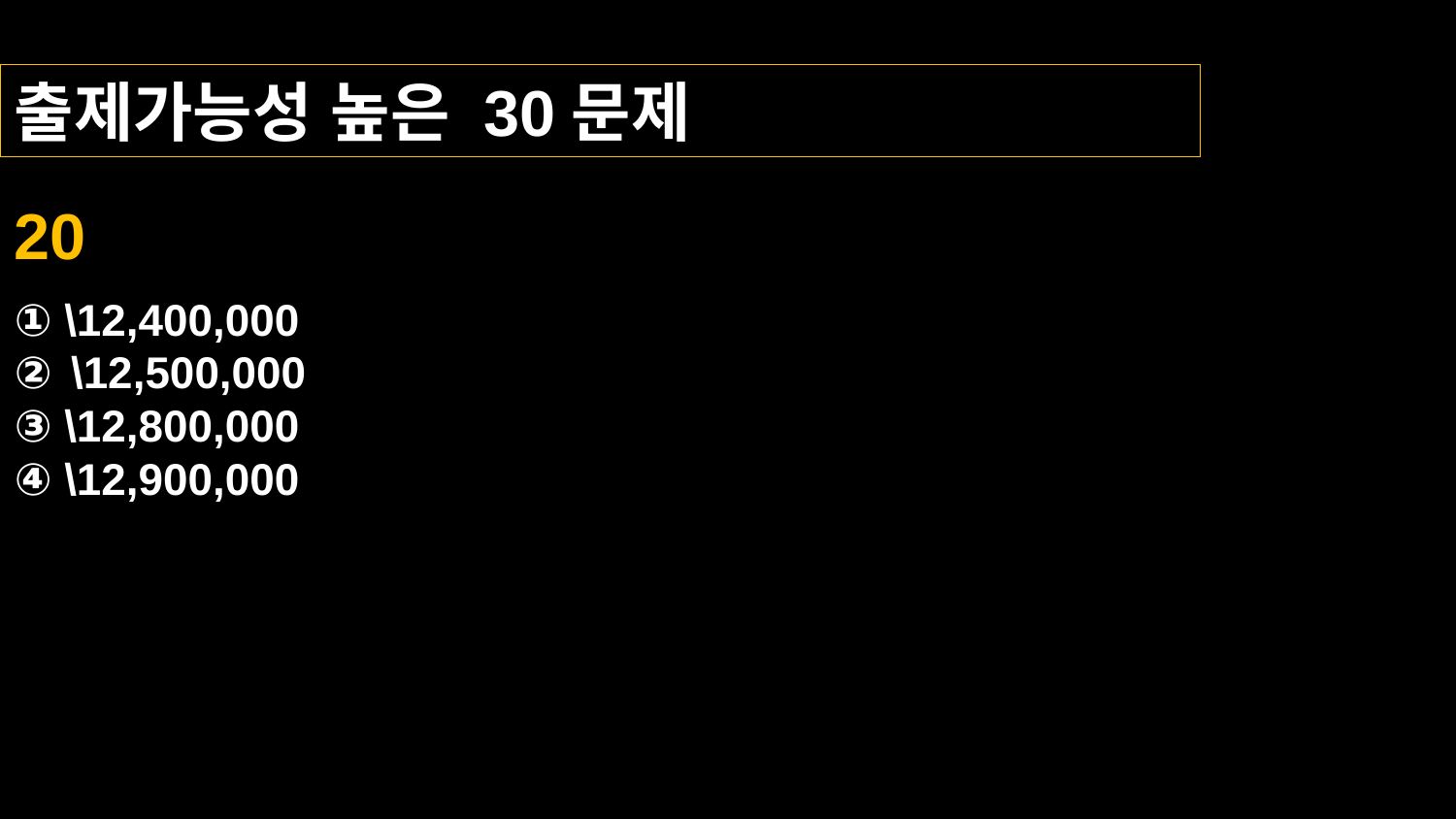

출제가능성 높은 30문제
20
① \12,400,000
② \12,500,000
③ \12,800,000
④ \12,900,000